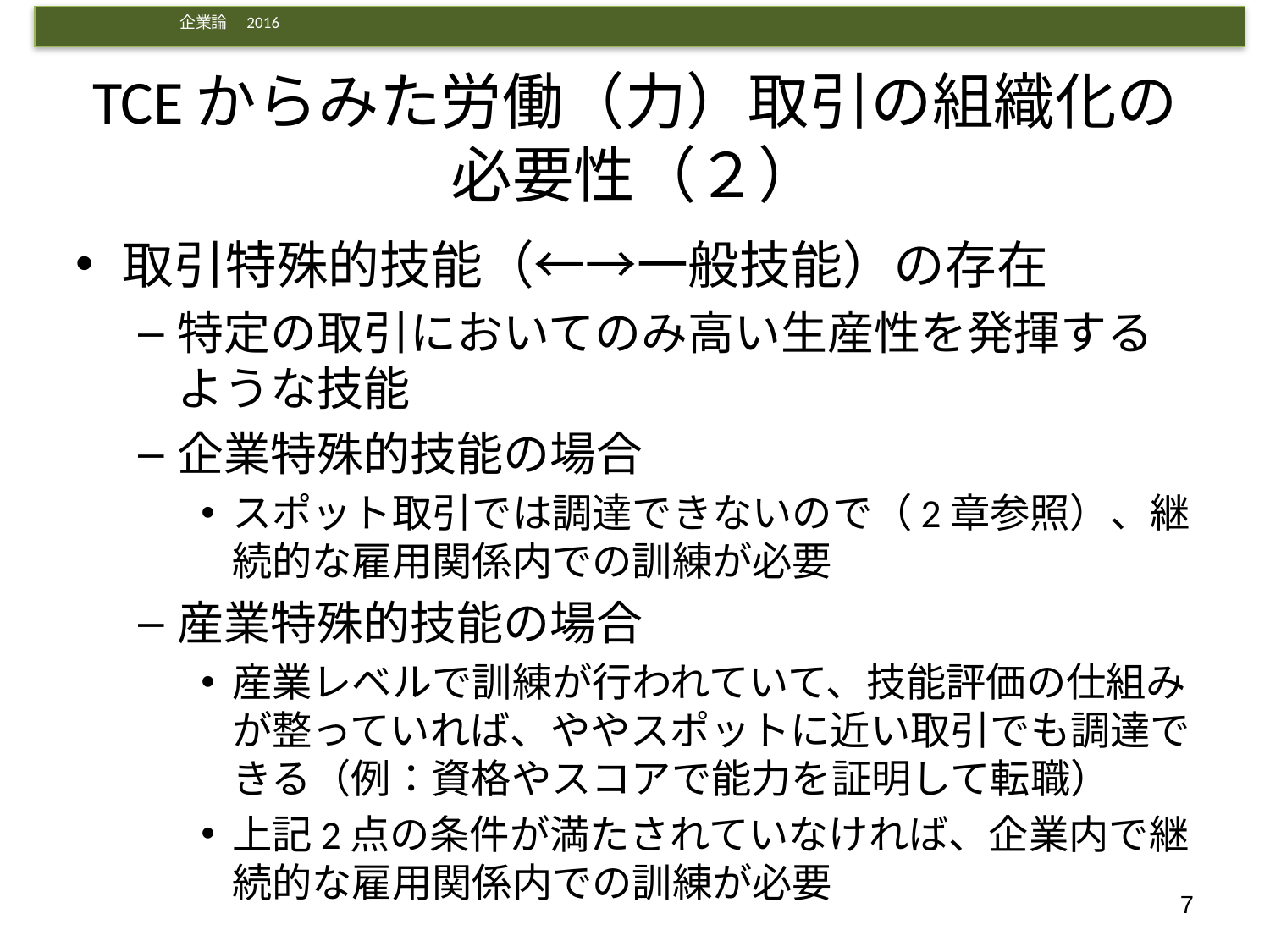

# TCEからみた労働（力）取引の組織化の必要性（２）
取引特殊的技能（←→一般技能）の存在
特定の取引においてのみ高い生産性を発揮するような技能
企業特殊的技能の場合
スポット取引では調達できないので（2章参照）、継続的な雇用関係内での訓練が必要
産業特殊的技能の場合
産業レベルで訓練が行われていて、技能評価の仕組みが整っていれば、ややスポットに近い取引でも調達できる（例：資格やスコアで能力を証明して転職）
上記2点の条件が満たされていなければ、企業内で継続的な雇用関係内での訓練が必要
7